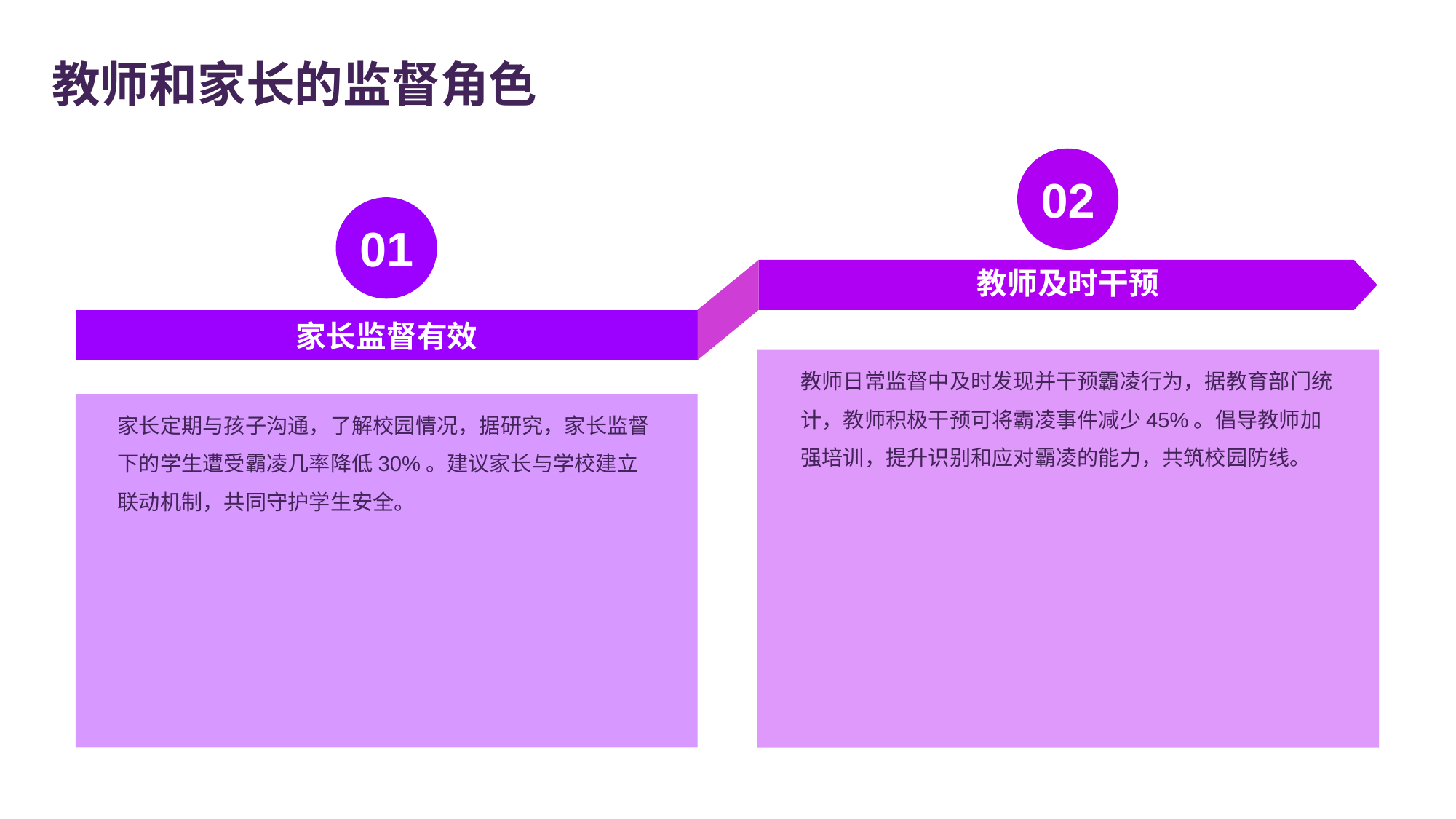

教师和家长的监督角色

02

01
教师及时干预

家长监督有效

教师日常监督中及时发现并干预霸凌行为，据教育部门统计，教师积极干预可将霸凌事件减少45%。倡导教师加强培训，提升识别和应对霸凌的能力，共筑校园防线。

家长定期与孩子沟通，了解校园情况，据研究，家长监督下的学生遭受霸凌几率降低30%。建议家长与学校建立联动机制，共同守护学生安全。